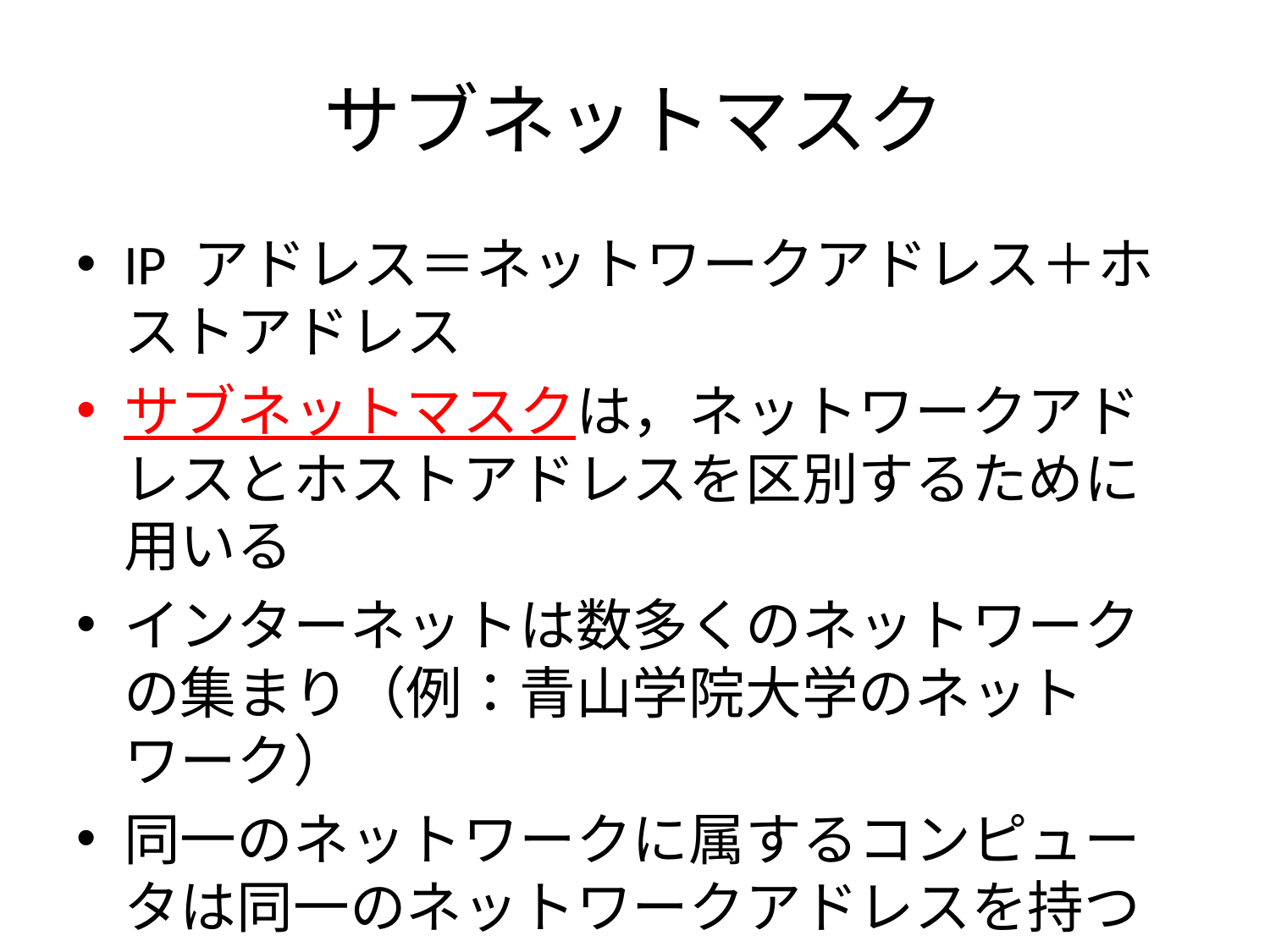

# サブネットマスク
IP アドレス＝ネットワークアドレス＋ホストアドレス
サブネットマスクは，ネットワークアドレスとホストアドレスを区別するために用いる
インターネットは数多くのネットワークの集まり（例：青山学院大学のネットワーク）
同一のネットワークに属するコンピュータは同一のネットワークアドレスを持つ